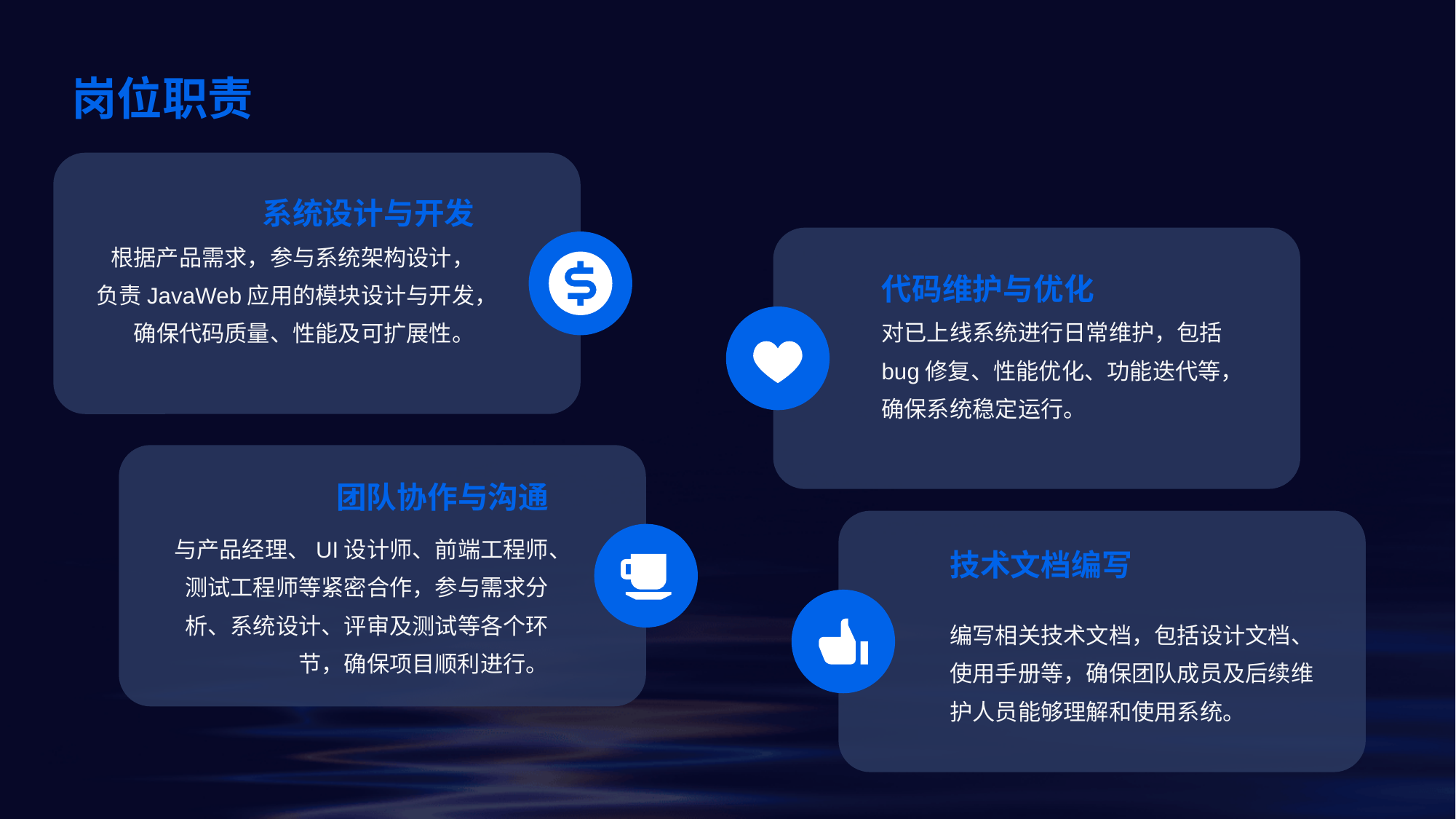

岗位职责

系统设计与开发

根据产品需求，参与系统架构设计，负责JavaWeb应用的模块设计与开发，确保代码质量、性能及可扩展性。

代码维护与优化

对已上线系统进行日常维护，包括bug修复、性能优化、功能迭代等，确保系统稳定运行。

团队协作与沟通

与产品经理、UI设计师、前端工程师、测试工程师等紧密合作，参与需求分析、系统设计、评审及测试等各个环节，确保项目顺利进行。

技术文档编写

编写相关技术文档，包括设计文档、使用手册等，确保团队成员及后续维护人员能够理解和使用系统。